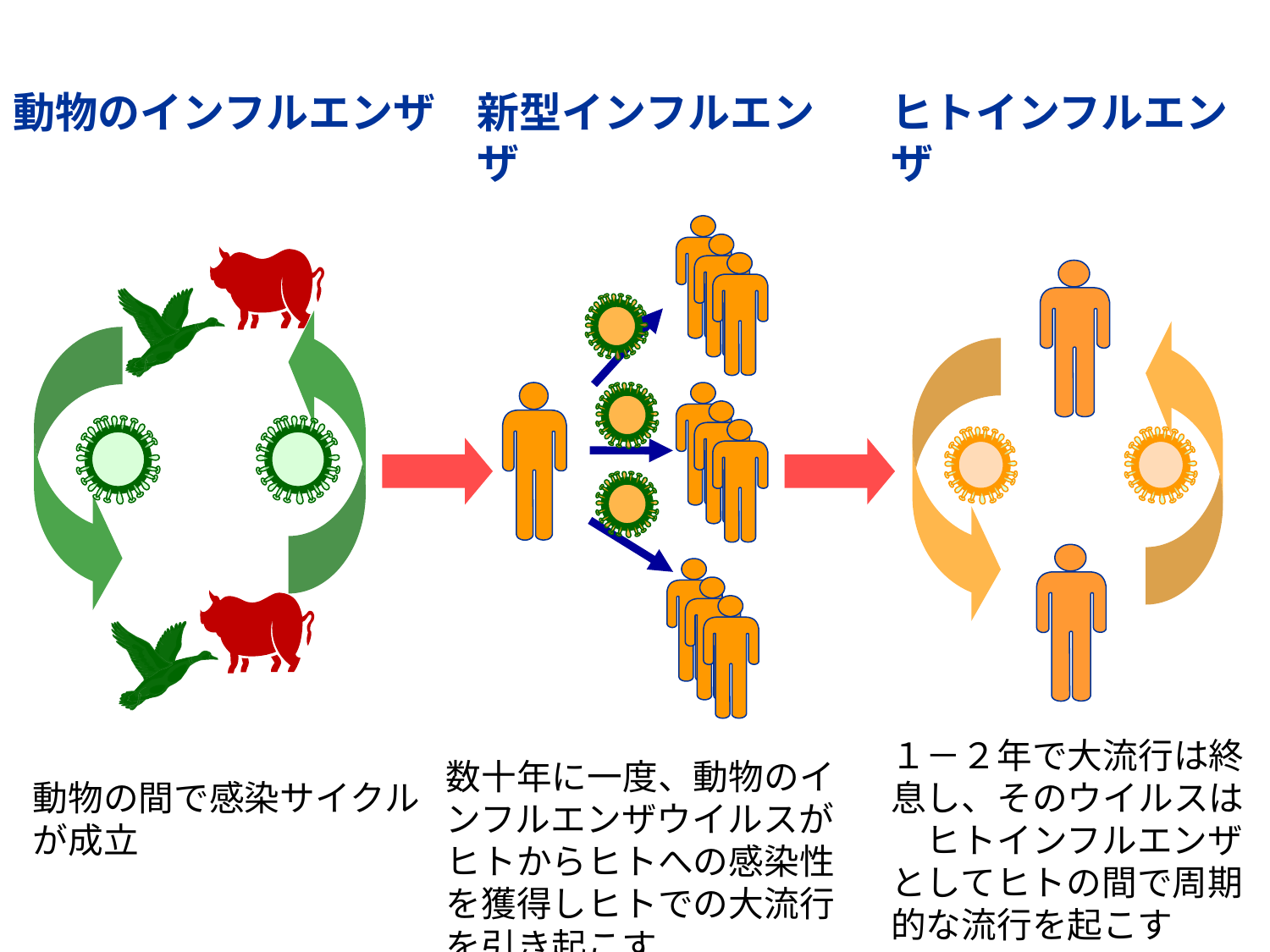

動物のインフルエンザ
ヒトインフルエンザ
新型インフルエンザ

１－２年で大流行は終息し、そのウイルスは　ヒトインフルエンザとしてヒトの間で周期的な流行を起こす
数十年に一度、動物のインフルエンザウイルスがヒトからヒトへの感染性を獲得しヒトでの大流行を引き起こす
動物の間で感染サイクルが成立